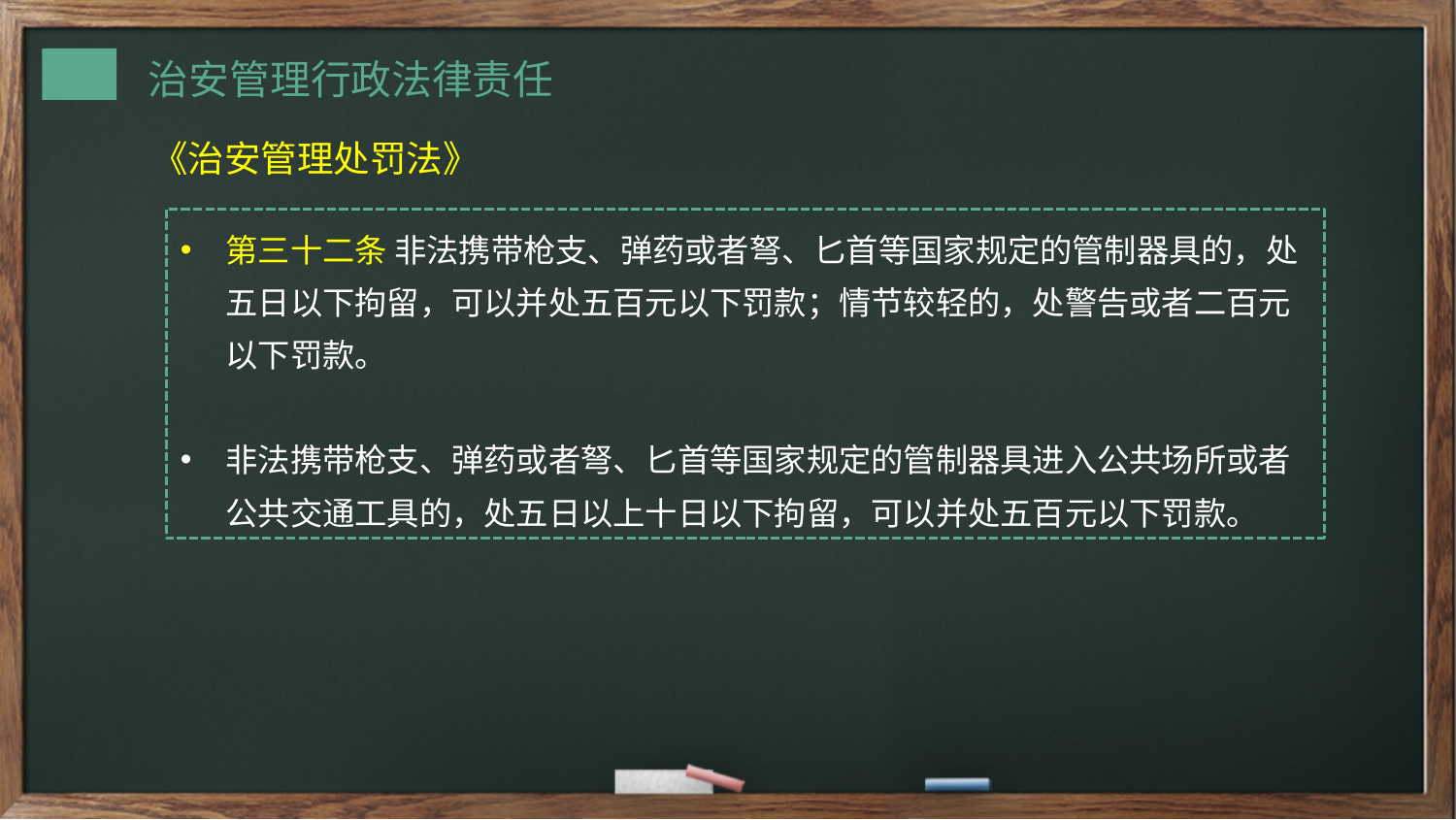

《治安管理处罚法》
第三十二条 非法携带枪支、弹药或者弩、匕首等国家规定的管制器具的，处五日以下拘留，可以并处五百元以下罚款；情节较轻的，处警告或者二百元以下罚款。

非法携带枪支、弹药或者弩、匕首等国家规定的管制器具进入公共场所或者公共交通工具的，处五日以上十日以下拘留，可以并处五百元以下罚款。